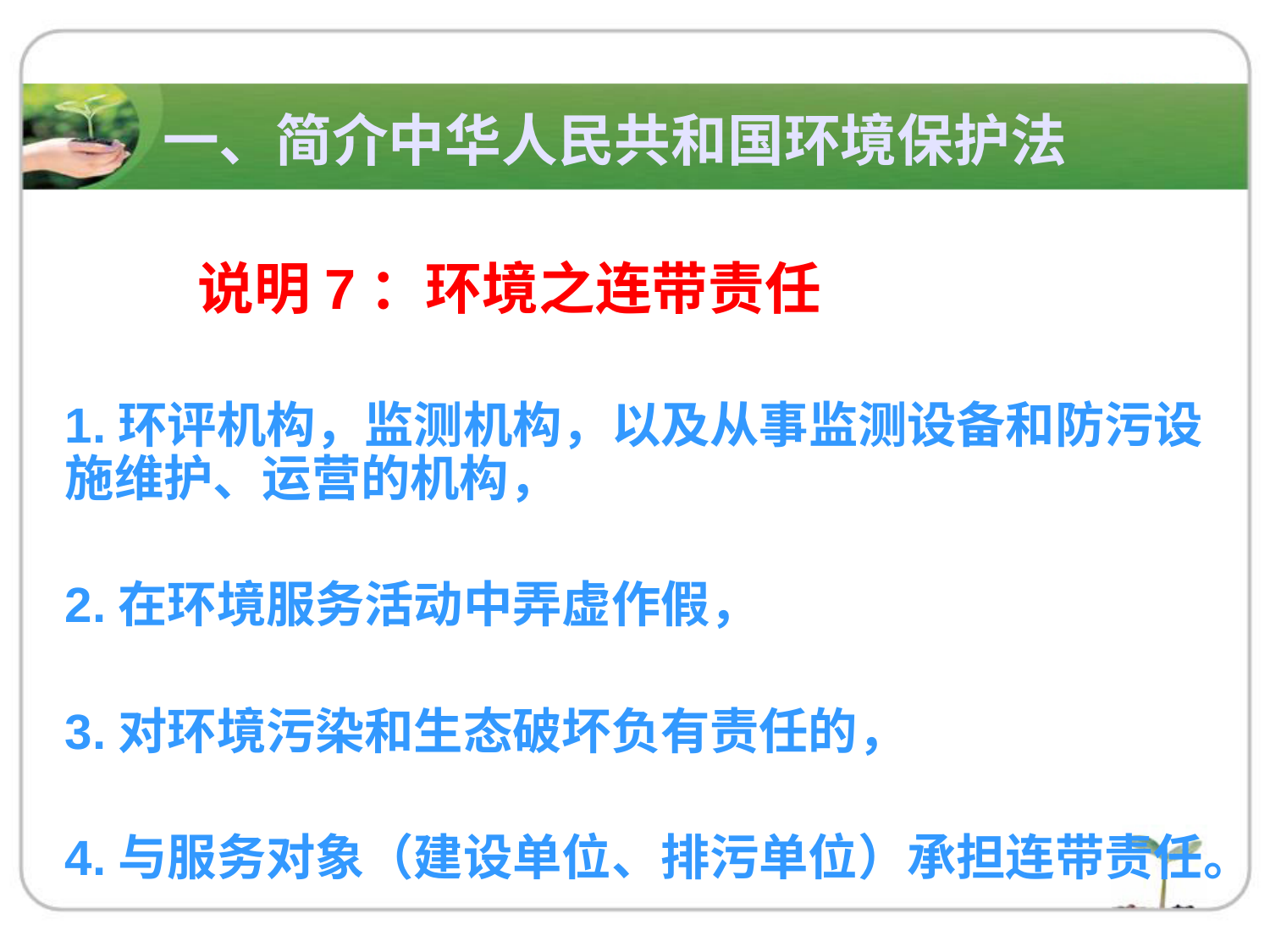

一、简介中华人民共和国环境保护法
说明7：环境之连带责任
1.环评机构，监测机构，以及从事监测设备和防污设施维护、运营的机构，

2.在环境服务活动中弄虚作假，

3.对环境污染和生态破坏负有责任的，

4.与服务对象（建设单位、排污单位）承担连带责任。